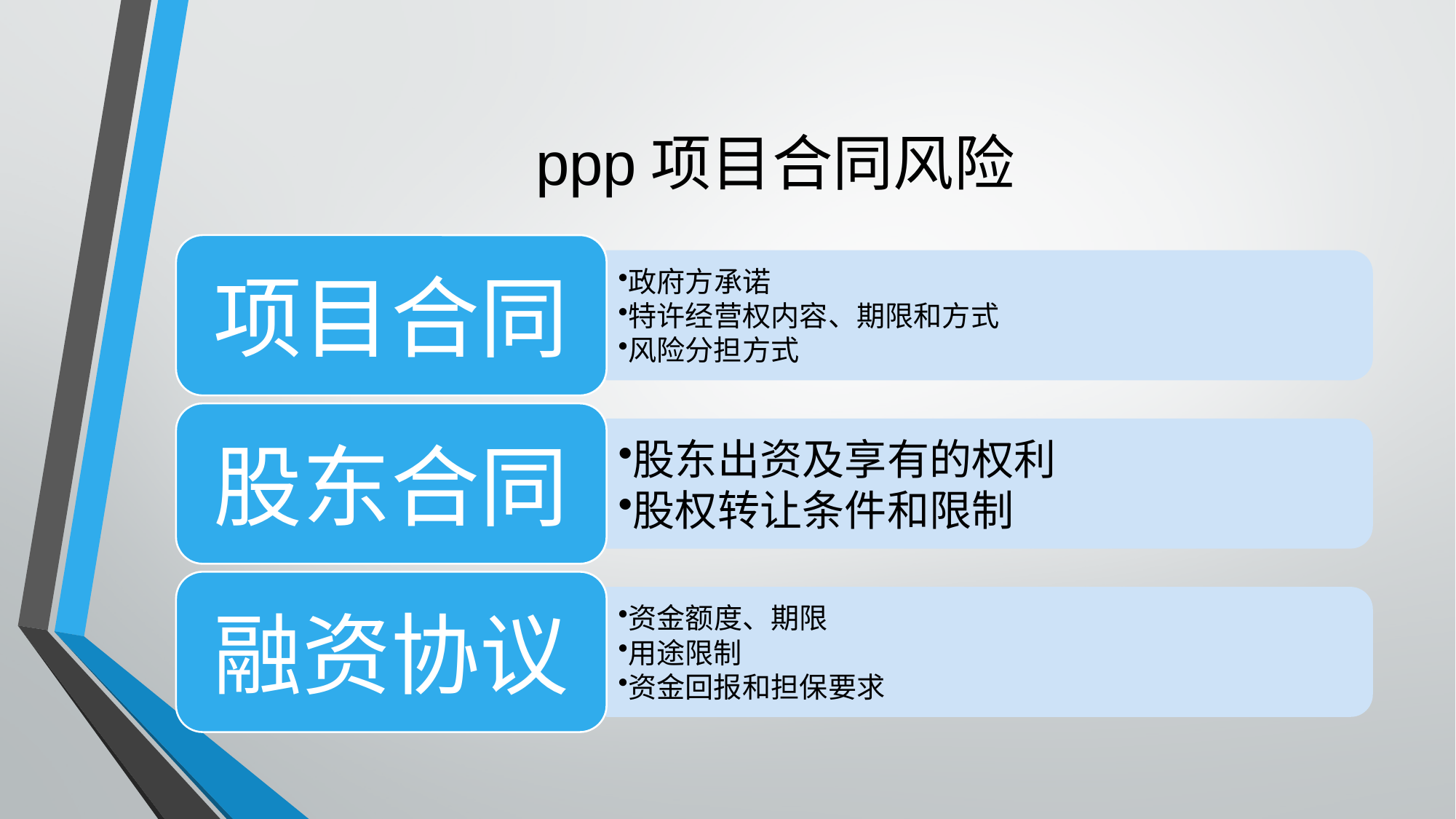

# ppp项目合同风险
项目合同
政府方承诺
特许经营权内容、期限和方式
股东合同
股东出资及享有的权利
股权转让条件和限制
融资协议
资金额度、期限
资金回报和担保要求
风险分担方式
用途限制